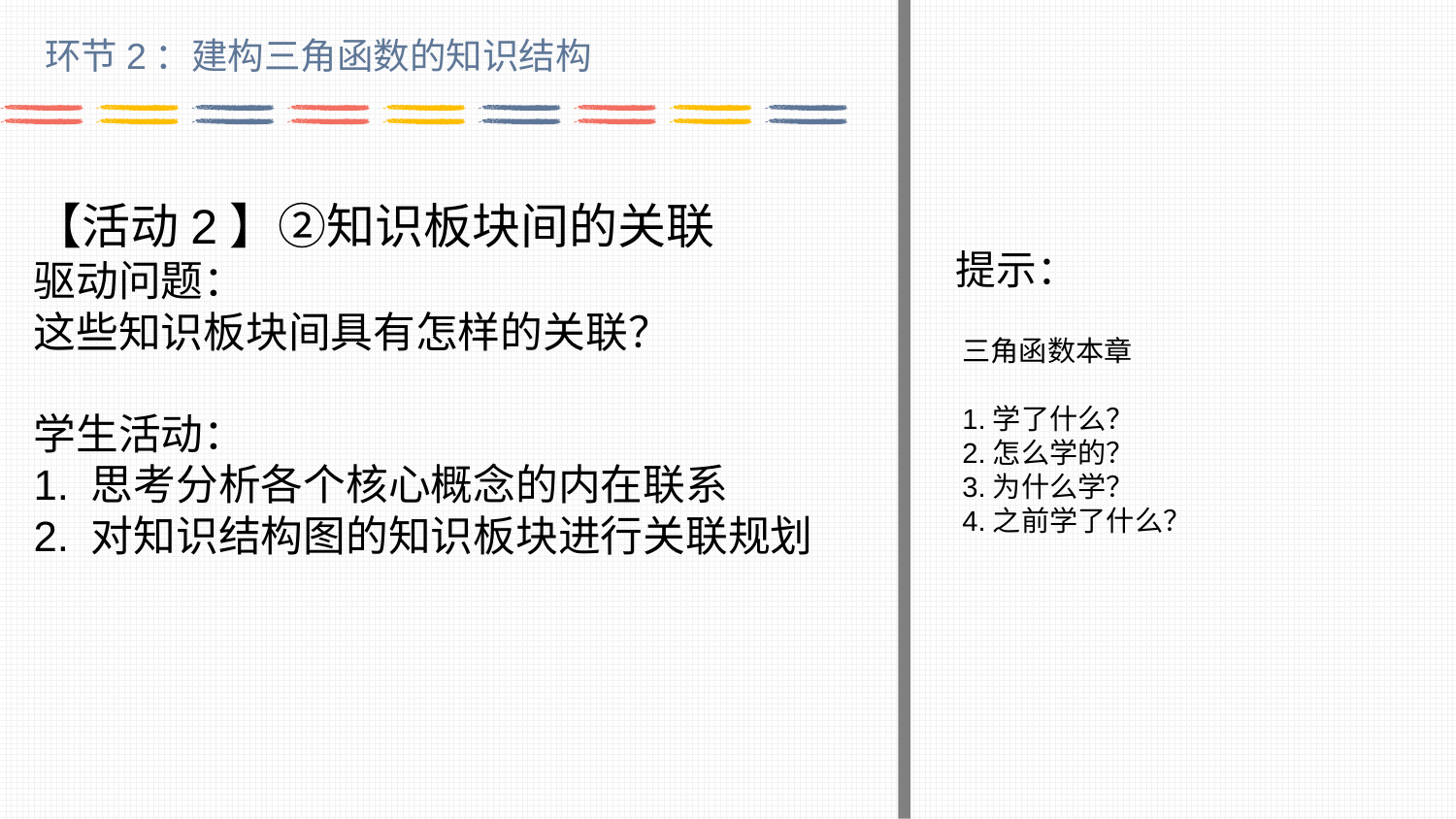

环节2：建构三角函数的知识结构

【活动2】②知识板块间的关联
驱动问题：
这些知识板块间具有怎样的关联？

学生活动：
1. 思考分析各个核心概念的内在联系
2. 对知识结构图的知识板块进行关联规划

提示：
三角函数本章

1.学了什么？
2.怎么学的？
3.为什么学？
4.之前学了什么？